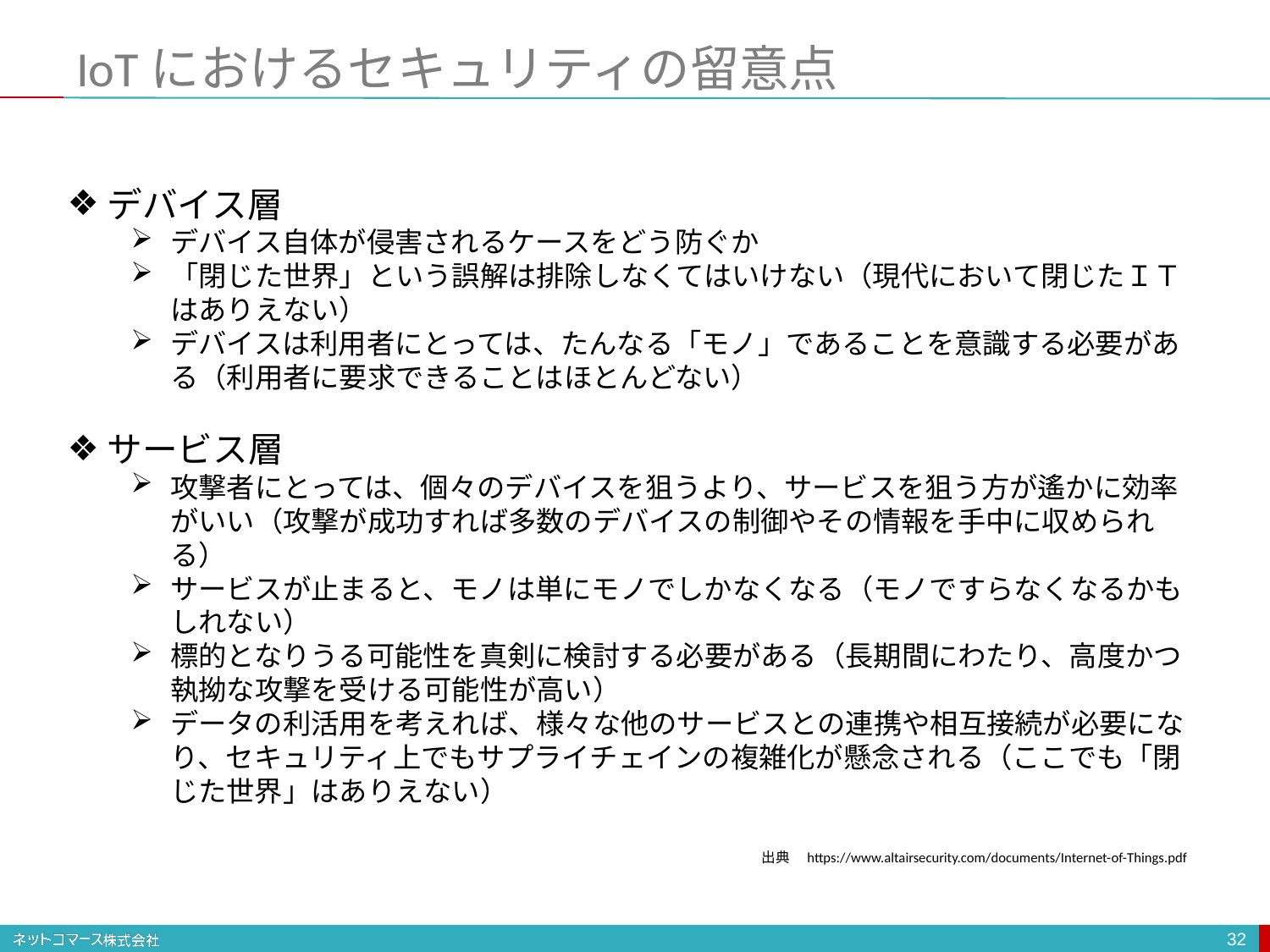

# IoTにおけるセキュリティの留意点
デバイス層
デバイス自体が侵害されるケースをどう防ぐか
「閉じた世界」という誤解は排除しなくてはいけない（現代において閉じたＩＴはありえない）
デバイスは利用者にとっては、たんなる「モノ」であることを意識する必要がある（利用者に要求できることはほとんどない）

サービス層
攻撃者にとっては、個々のデバイスを狙うより、サービスを狙う方が遙かに効率がいい（攻撃が成功すれば多数のデバイスの制御やその情報を手中に収められる）
サービスが止まると、モノは単にモノでしかなくなる（モノですらなくなるかもしれない）
標的となりうる可能性を真剣に検討する必要がある（長期間にわたり、高度かつ執拗な攻撃を受ける可能性が高い）
データの利活用を考えれば、様々な他のサービスとの連携や相互接続が必要になり、セキュリティ上でもサプライチェインの複雑化が懸念される（ここでも「閉じた世界」はありえない）
出典　https://www.altairsecurity.com/documents/Internet-of-Things.pdf
32